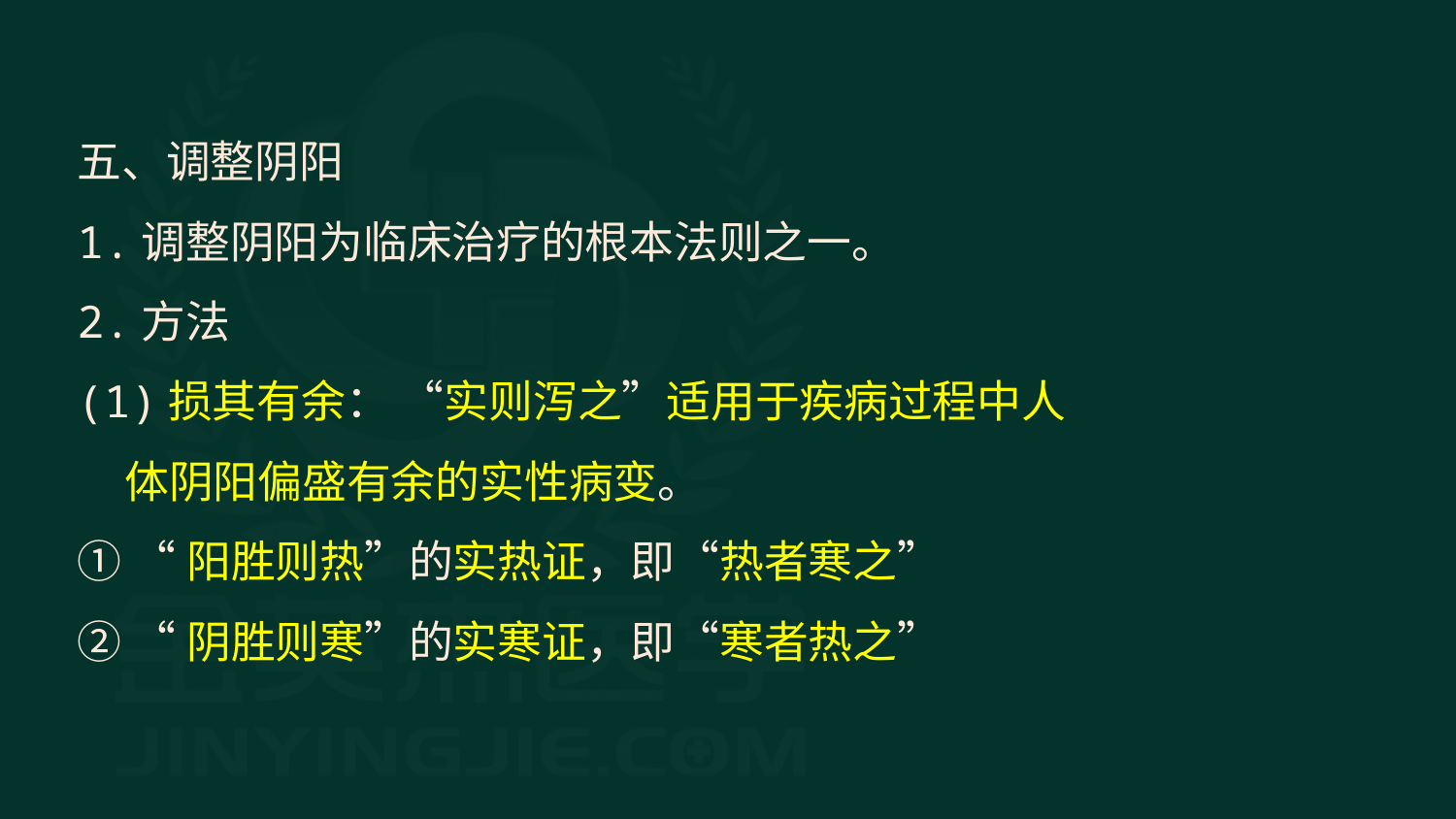

五、调整阴阳
1.调整阴阳为临床治疗的根本法则之一。
2.方法
(1)损其有余： “实则泻之”适用于疾病过程中人体阴阳偏盛有余的实性病变。
① “阳胜则热”的实热证，即“热者寒之”
② “阴胜则寒”的实寒证，即“寒者热之”